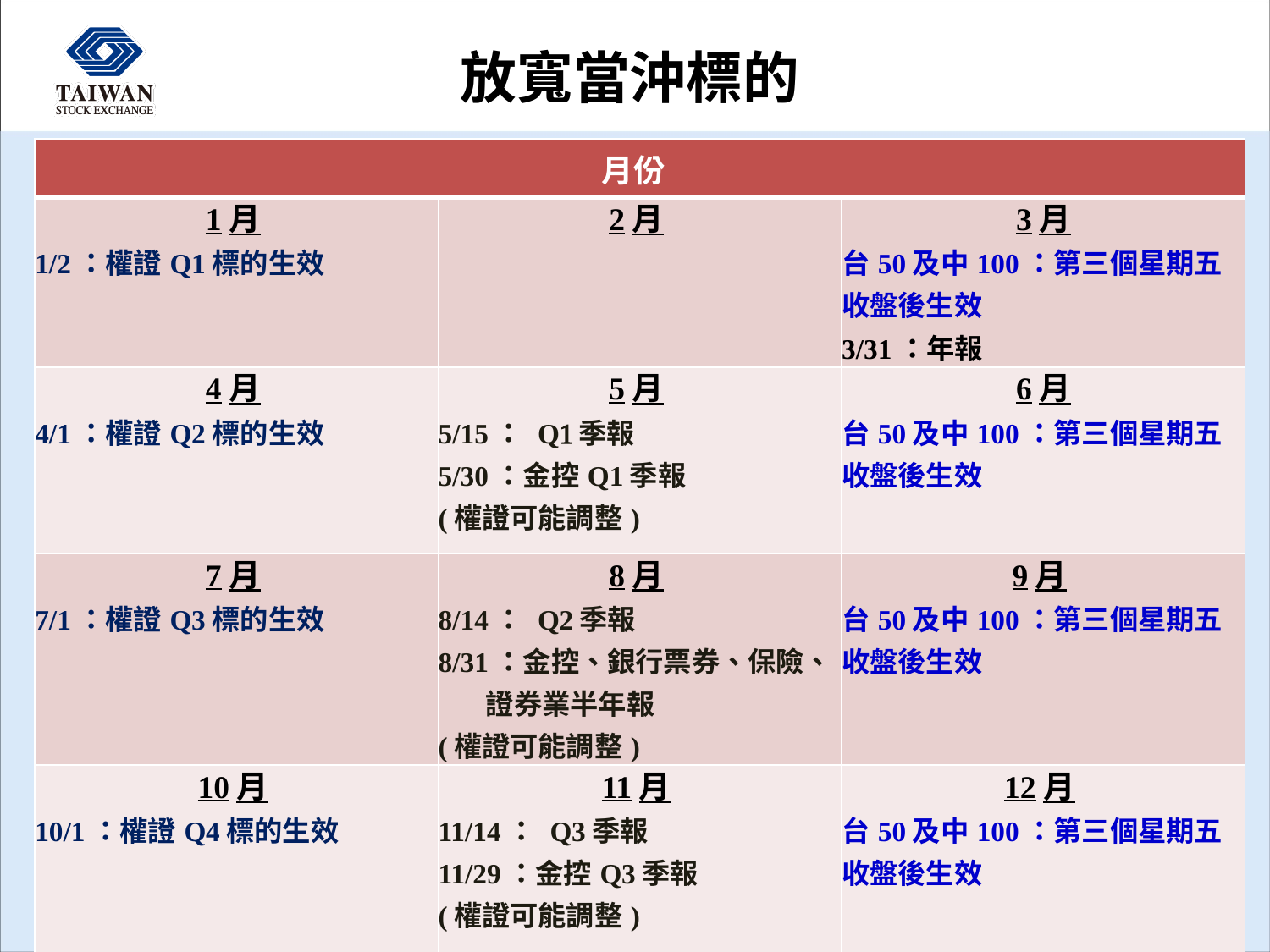

放寬當沖標的

| 月份 |  |  |
| --- | --- | --- |
| 1月 1/2：權證Q1標的生效 | 2月 | 3月 台50及中100：第三個星期五收盤後生效 3/31：年報 |
| 4月 4/1：權證Q2標的生效 | 5月 5/15： Q1季報 5/30：金控Q1季報 (權證可能調整) | 6月 台50及中100：第三個星期五收盤後生效 |
| 7月 7/1：權證Q3標的生效 | 8月 8/14： Q2季報 8/31：金控、銀行票券、保險、證券業半年報 (權證可能調整) | 9月 台50及中100：第三個星期五收盤後生效 |
| 10月 10/1：權證Q4標的生效 | 11月 11/14： Q3季報 11/29：金控Q3季報 (權證可能調整) | 12月 台50及中100：第三個星期五收盤後生效 |

4